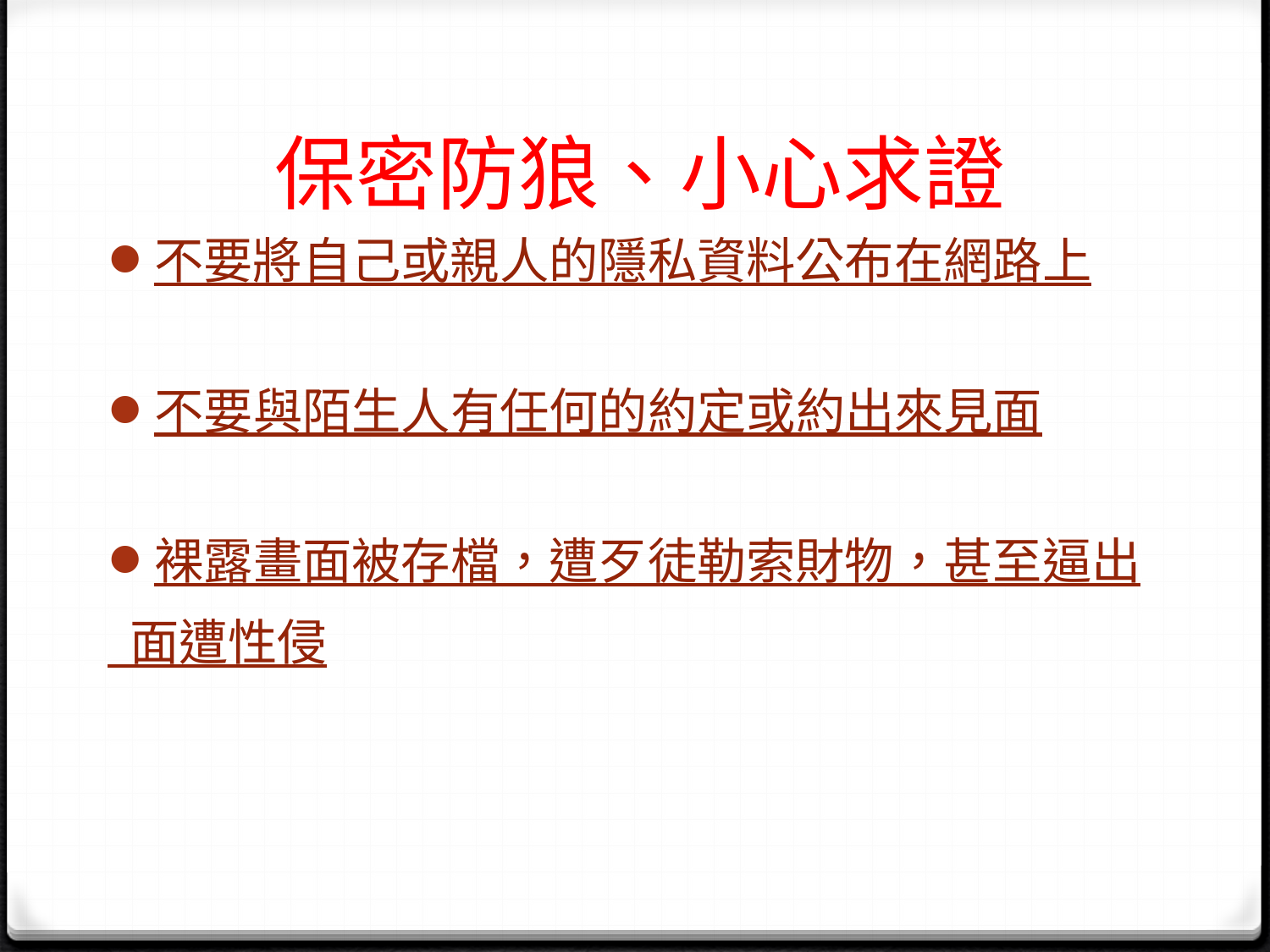

保密防狼、小心求證
不要將自己或親人的隱私資料公布在網路上

不要與陌生人有任何的約定或約出來見面

裸露畫面被存檔，遭歹徒勒索財物，甚至逼出
  面遭性侵